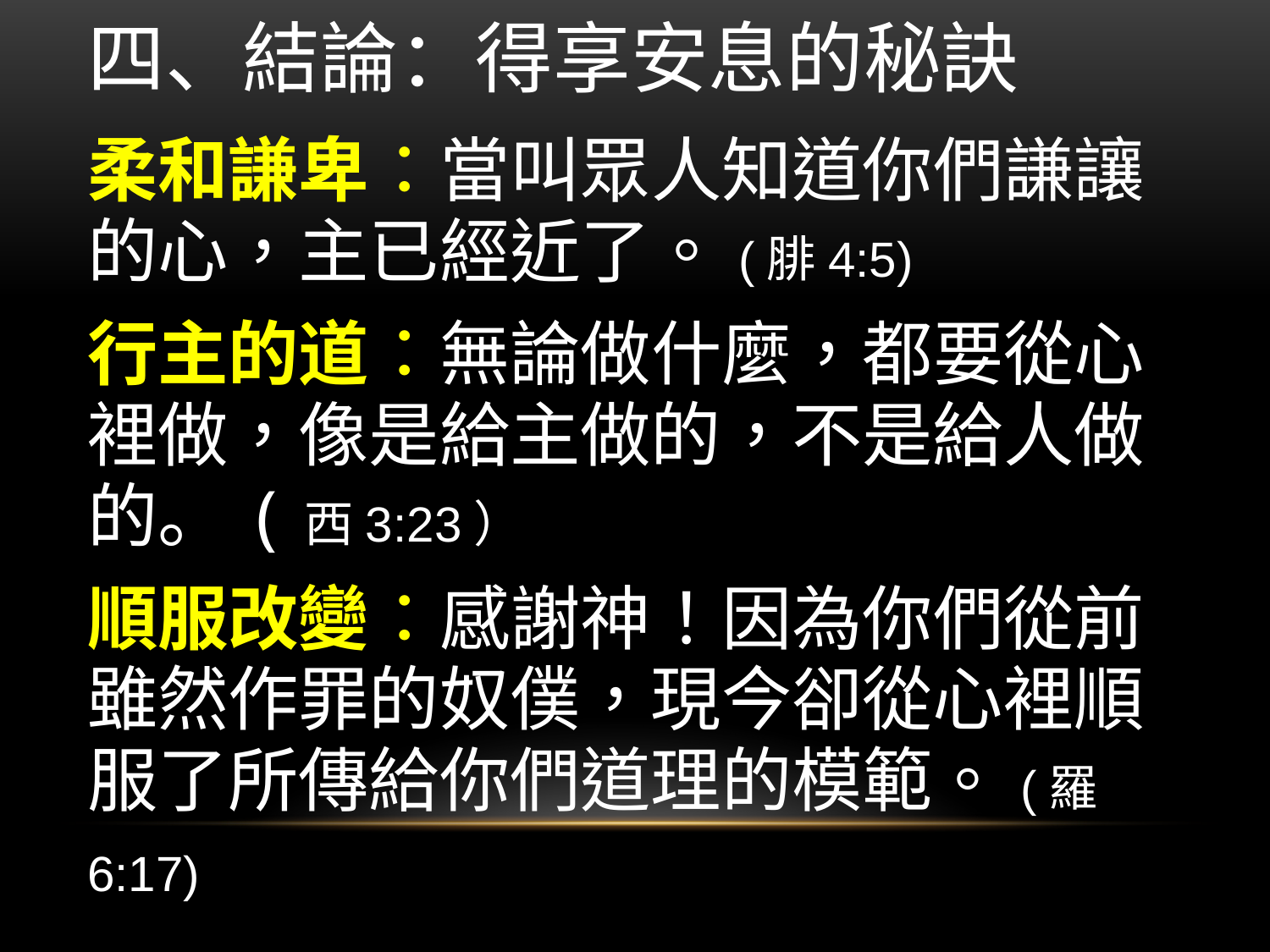

四、結論：得享安息的秘訣
柔和謙卑：當叫眾人知道你們謙讓的心，主已經近了。(腓4:5)
行主的道：無論做什麼，都要從心裡做，像是給主做的，不是給人做的。(西3:23）
順服改變：感謝神！因為你們從前雖然作罪的奴僕，現今卻從心裡順服了所傳給你們道理的模範。(羅6:17)